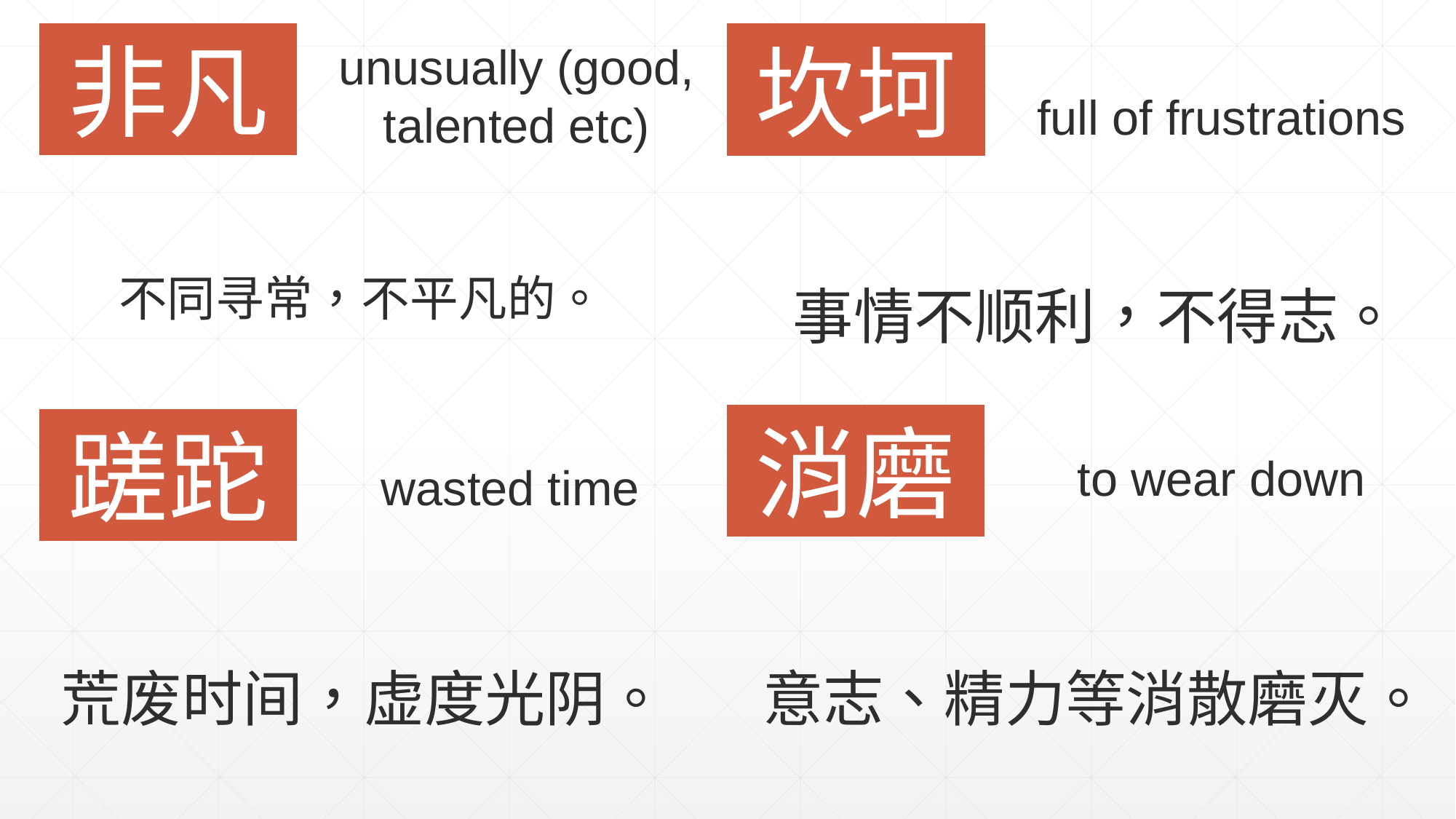

非凡
坎坷
unusually (good, talented etc)​
full of frustrations
不同寻常，不平凡的。
事情不顺利，不得志。
消磨
蹉跎
to wear down
wasted time
意志、精力等消散磨灭。
荒废时间，虚度光阴。